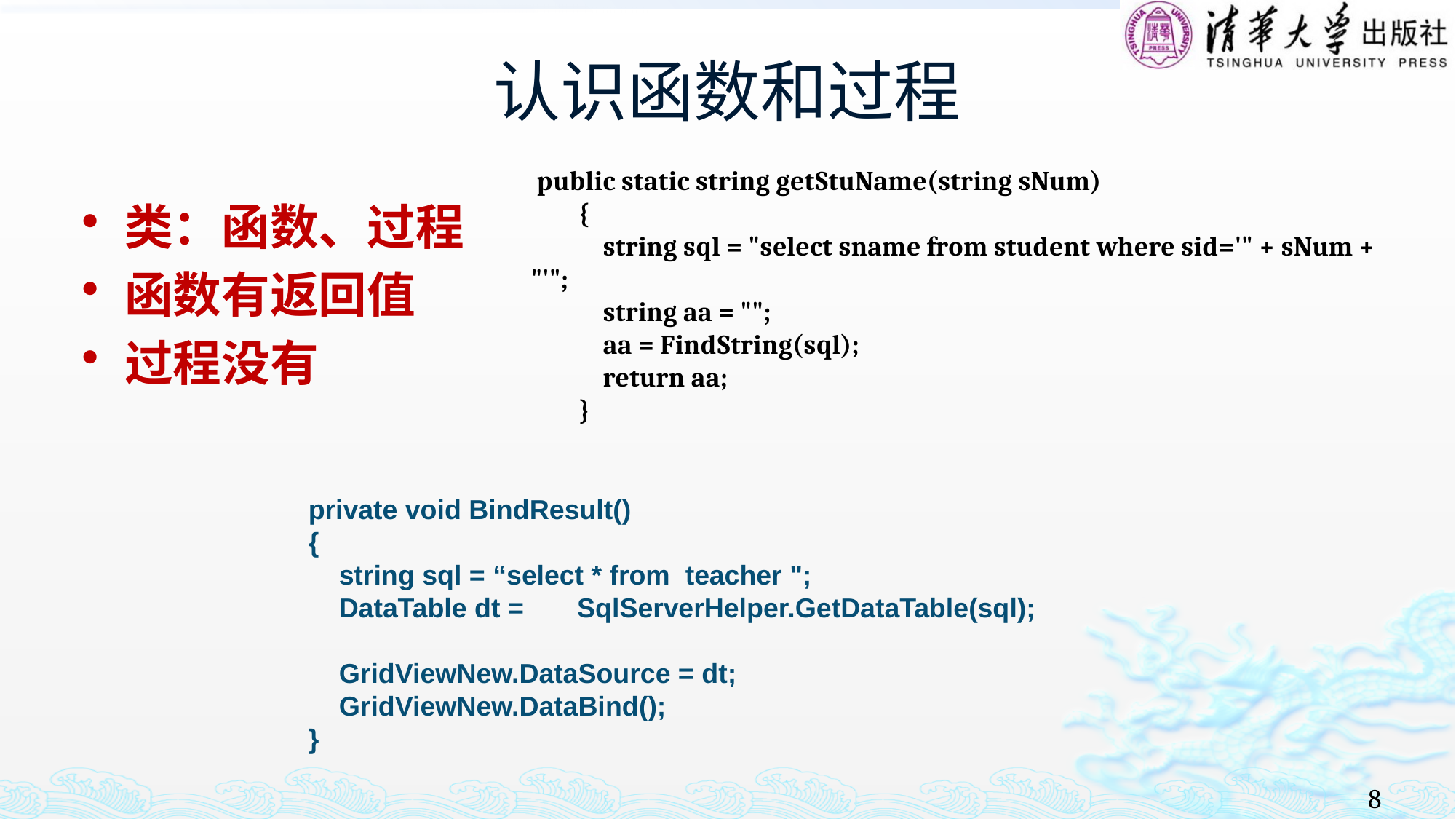

# 认识函数和过程
 public static string getStuName(string sNum)
        {
            string sql = "select sname from student where sid='" + sNum + "'";
            string aa = "";
            aa = FindString(sql);
            return aa;
        }
类：函数、过程
函数有返回值
过程没有

        private void BindResult()
        {
            string sql = “select * from  teacher ";
            DataTable dt =       SqlServerHelper.GetDataTable(sql);

            GridViewNew.DataSource = dt;
            GridViewNew.DataBind();
        }
8